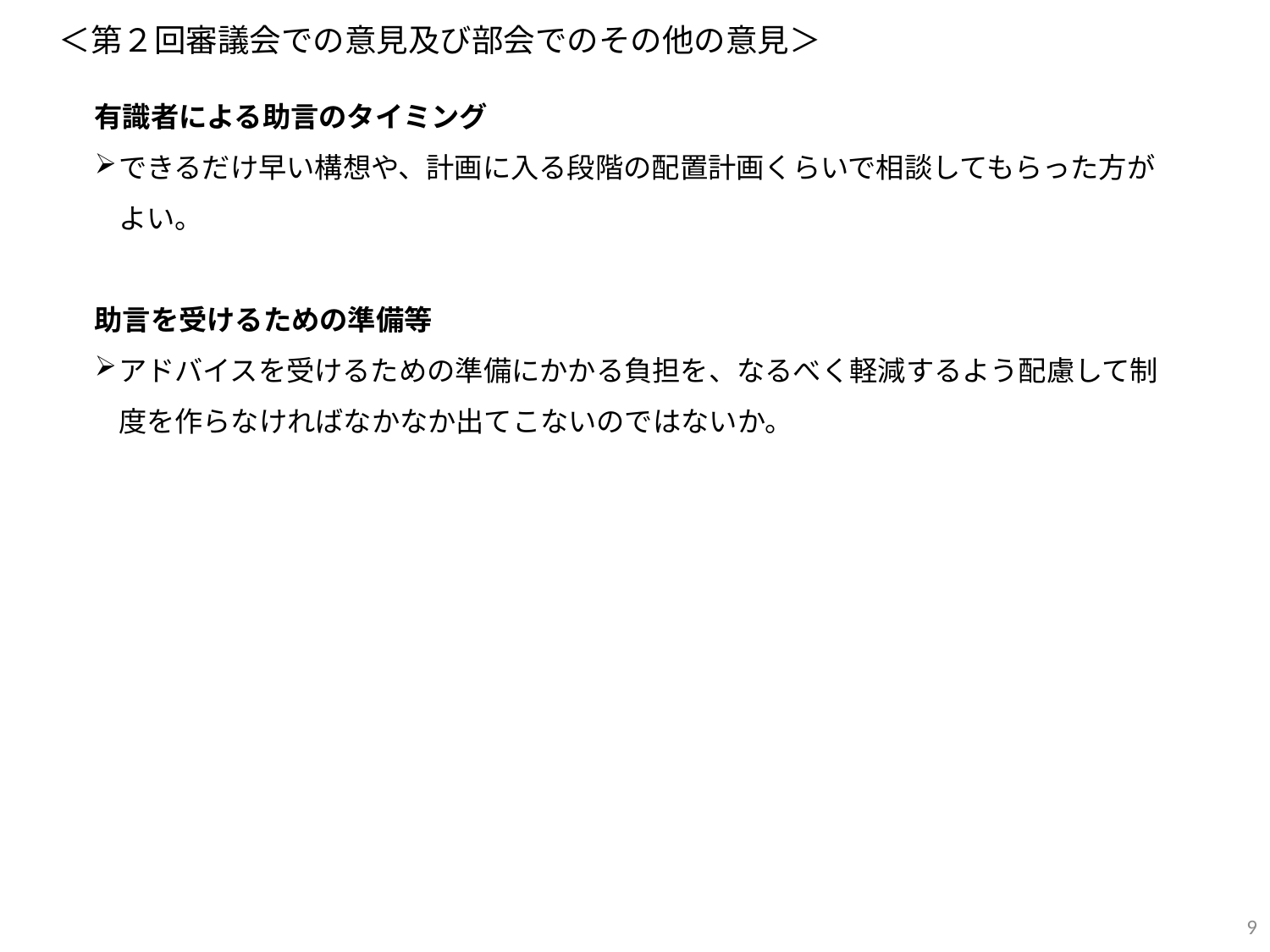

＜第２回審議会での意見及び部会でのその他の意見＞
有識者による助言のタイミング
できるだけ早い構想や、計画に入る段階の配置計画くらいで相談してもらった方がよい。

助言を受けるための準備等
アドバイスを受けるための準備にかかる負担を、なるべく軽減するよう配慮して制度を作らなければなかなか出てこないのではないか。
9